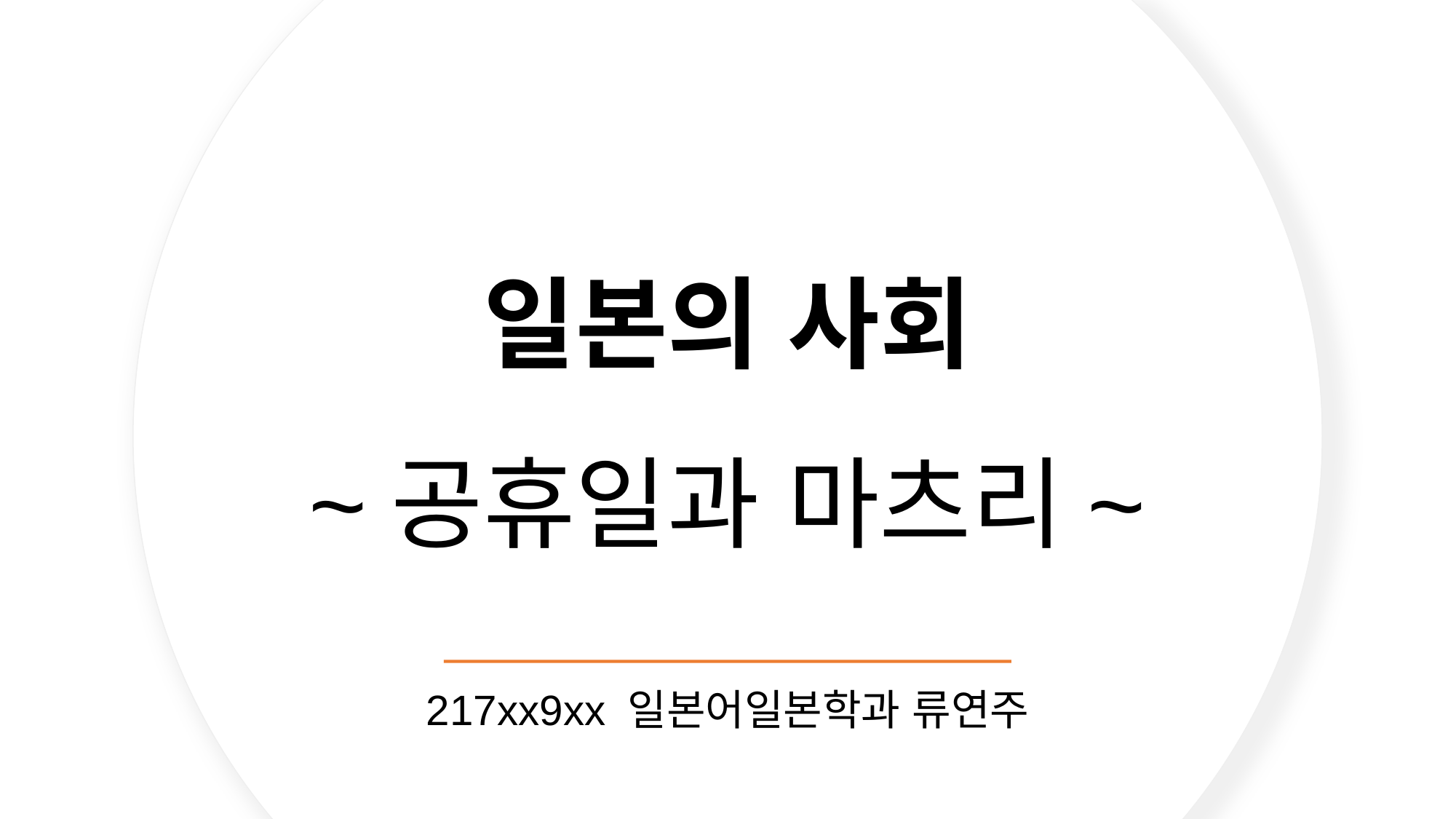

# 일본의 사회 ~공휴일과 마츠리~

217xx9xx 일본어일본학과 류연주